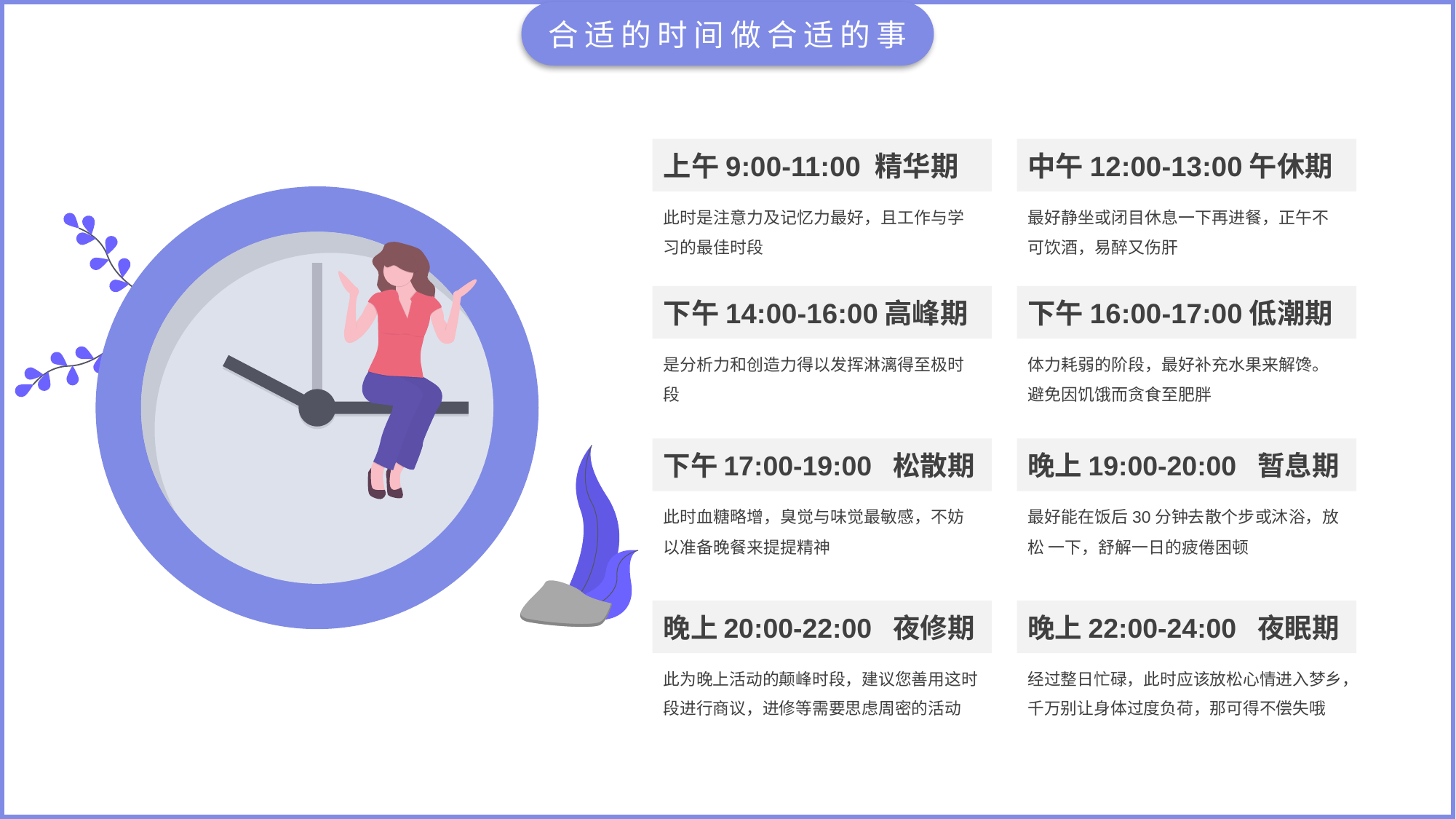

合适的时间做合适的事
上午9:00-11:00 精华期
此时是注意力及记忆力最好，且工作与学习的最佳时段
中午12:00-13:00午休期
最好静坐或闭目休息一下再进餐，正午不可饮酒，易醉又伤肝

下午14:00-16:00高峰期
是分析力和创造力得以发挥淋漓得至极时段
下午16:00-17:00低潮期
体力耗弱的阶段，最好补充水果来解馋。避免因饥饿而贪食至肥胖
下午17:00-19:00  松散期
此时血糖略增，臭觉与味觉最敏感，不妨以准备晚餐来提提精神
晚上19:00-20:00  暂息期
最好能在饭后30分钟去散个步或沐浴，放松 一下，舒解一日的疲倦困顿
晚上20:00-22:00  夜修期
此为晚上活动的颠峰时段，建议您善用这时段进行商议，进修等需要思虑周密的活动
晚上22:00-24:00  夜眠期
经过整日忙碌，此时应该放松心情进入梦乡，千万别让身体过度负荷，那可得不偿失哦